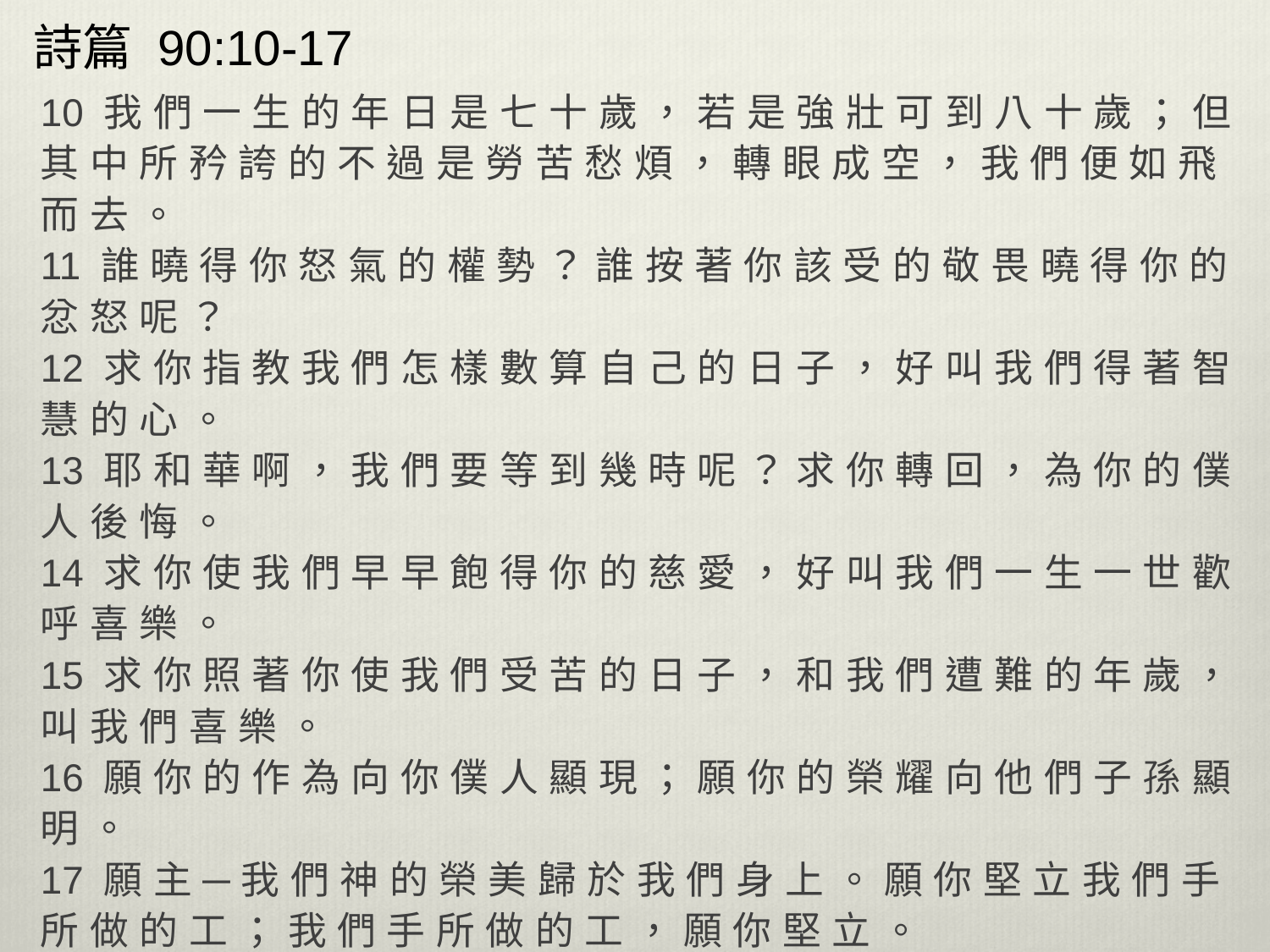

詩篇 90:10-17
10 我 們 一 生 的 年 日 是 七 十 歲 ， 若 是 強 壯 可 到 八 十 歲 ； 但 其 中 所 矜 誇 的 不 過 是 勞 苦 愁 煩 ， 轉 眼 成 空 ， 我 們 便 如 飛 而 去 。
11 誰 曉 得 你 怒 氣 的 權 勢 ？ 誰 按 著 你 該 受 的 敬 畏 曉 得 你 的 忿 怒 呢 ？
12 求 你 指 教 我 們 怎 樣 數 算 自 己 的 日 子 ， 好 叫 我 們 得 著 智 慧 的 心 。
13 耶 和 華 啊 ， 我 們 要 等 到 幾 時 呢 ？ 求 你 轉 回 ， 為 你 的 僕 人 後 悔 。
14 求 你 使 我 們 早 早 飽 得 你 的 慈 愛 ， 好 叫 我 們 一 生 一 世 歡 呼 喜 樂 。
15 求 你 照 著 你 使 我 們 受 苦 的 日 子 ， 和 我 們 遭 難 的 年 歲 ， 叫 我 們 喜 樂 。
16 願 你 的 作 為 向 你 僕 人 顯 現 ； 願 你 的 榮 耀 向 他 們 子 孫 顯 明 。
17 願 主 ─ 我 們 神 的 榮 美 歸 於 我 們 身 上 。 願 你 堅 立 我 們 手 所 做 的 工 ； 我 們 手 所 做 的 工 ， 願 你 堅 立 。